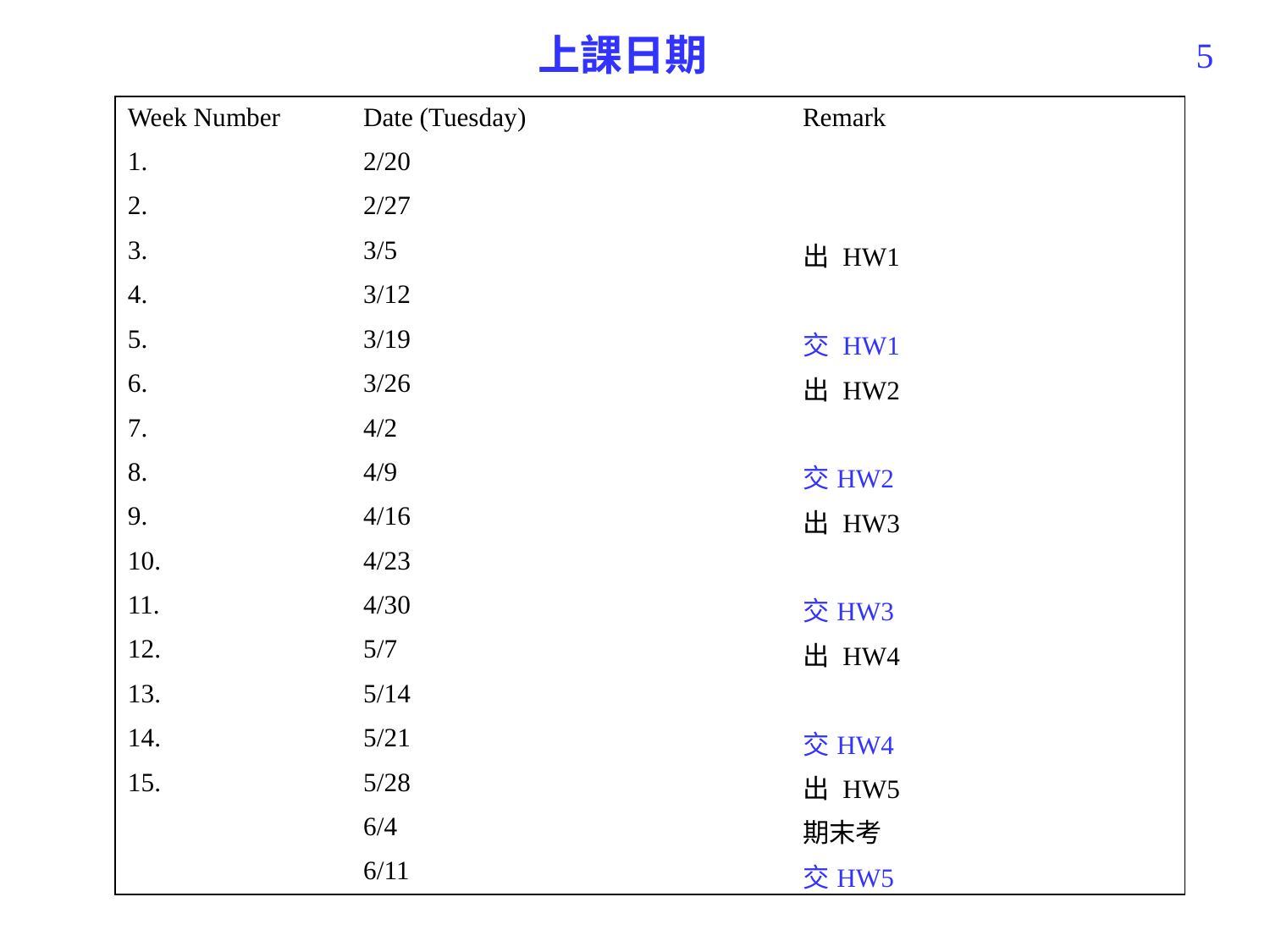

上課日期
5
| Week Number | Date (Tuesday) | Remark |
| --- | --- | --- |
| 1. | 2/20 |  |
| 2. | 2/27 |  |
| 3. | 3/5 | 出 HW1 |
| 4. | 3/12 |  |
| 5. | 3/19 | 交 HW1 |
| 6. | 3/26 | 出 HW2 |
| 7. | 4/2 |  |
| 8. | 4/9 | 交HW2 |
| 9. | 4/16 | 出 HW3 |
| 10. | 4/23 |  |
| 11. | 4/30 | 交HW3 |
| 12. | 5/7 | 出 HW4 |
| 13. | 5/14 |  |
| 14. | 5/21 | 交HW4 |
| 15. | 5/28 | 出 HW5 |
|  | 6/4 | 期末考 |
|  | 6/11 | 交HW5 |